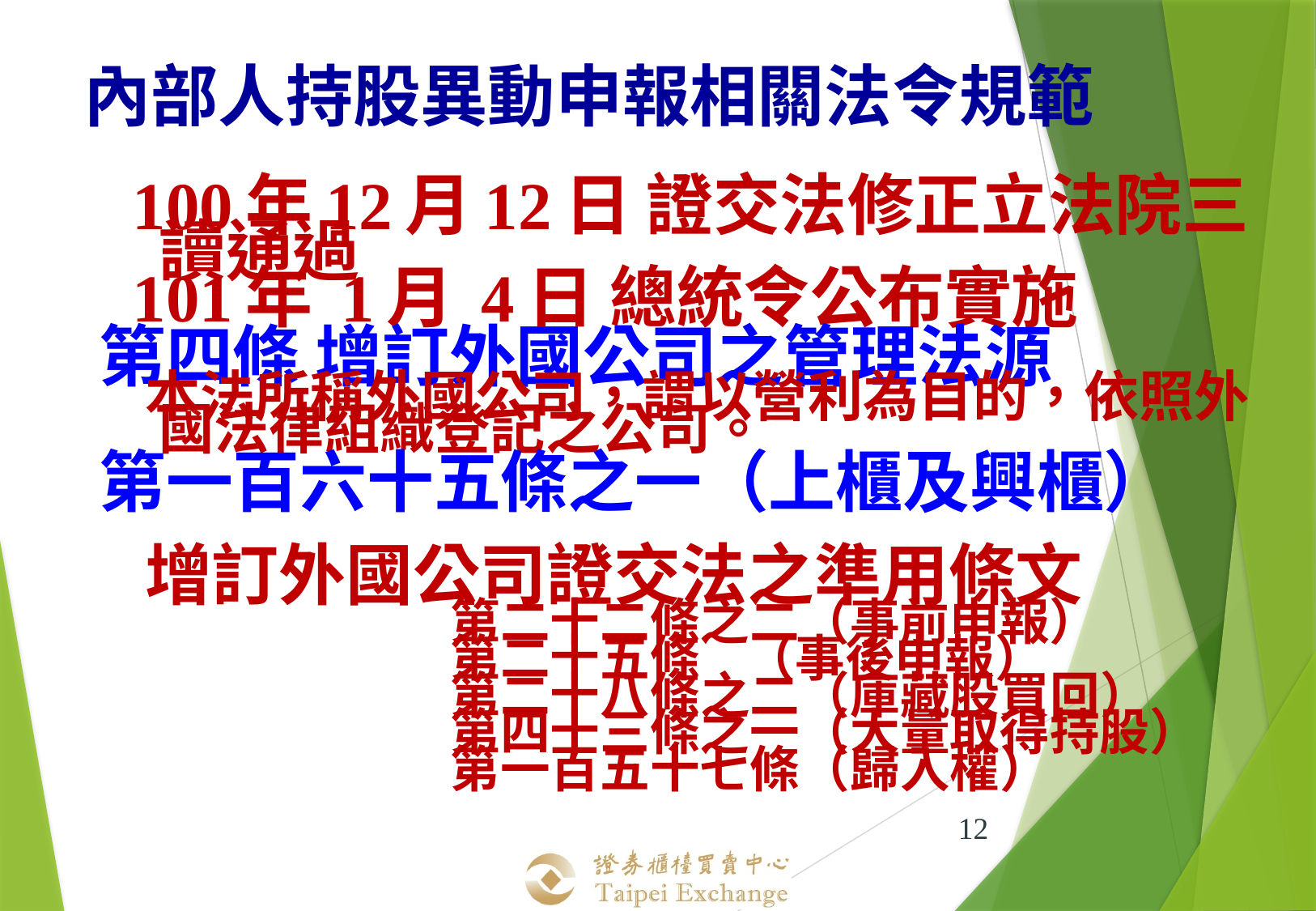

內部人持股異動申報相關法令規範
  100年12月12日 證交法修正立法院三讀通過
  101年 1月 4日 總統令公布實施
第四條 增訂外國公司之管理法源
    本法所稱外國公司，謂以營利為目的，依照外國法律組織登記之公司。
第一百六十五條之一（上櫃及興櫃）
    增訂外國公司證交法之準用條文
第二十二條之二（事前申報）
第二十五條    （事後申報）
第二十八條之二（庫藏股買回）
第四十三條之一（大量取得持股）
第一百五十七條（歸入權）

12